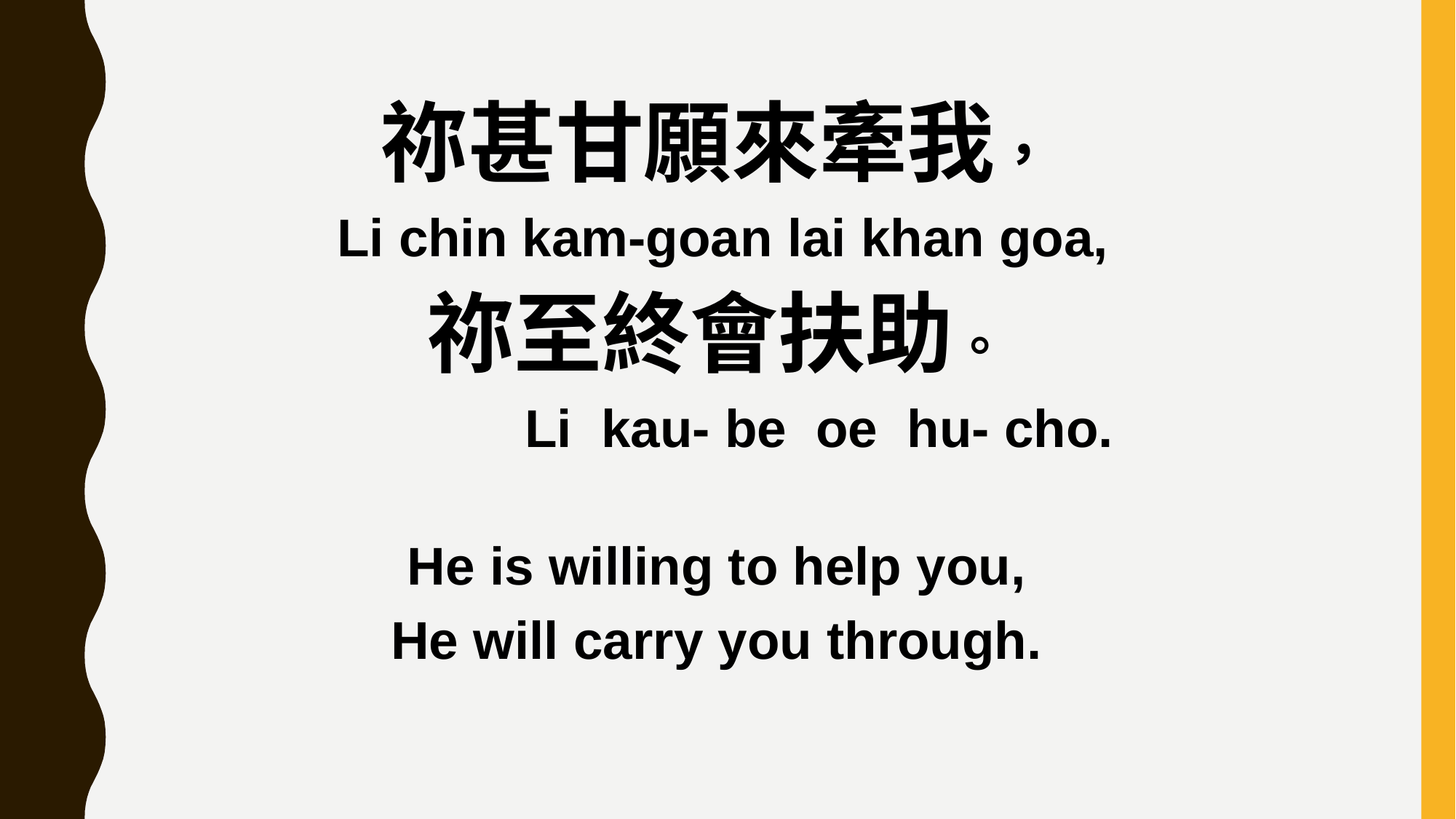

祢甚甘願來牽我，
 Li chin kam-goan lai khan goa,
祢至終會扶助。
                        Li  kau- be  oe  hu- cho.

He is willing to help you,
He will carry you through.